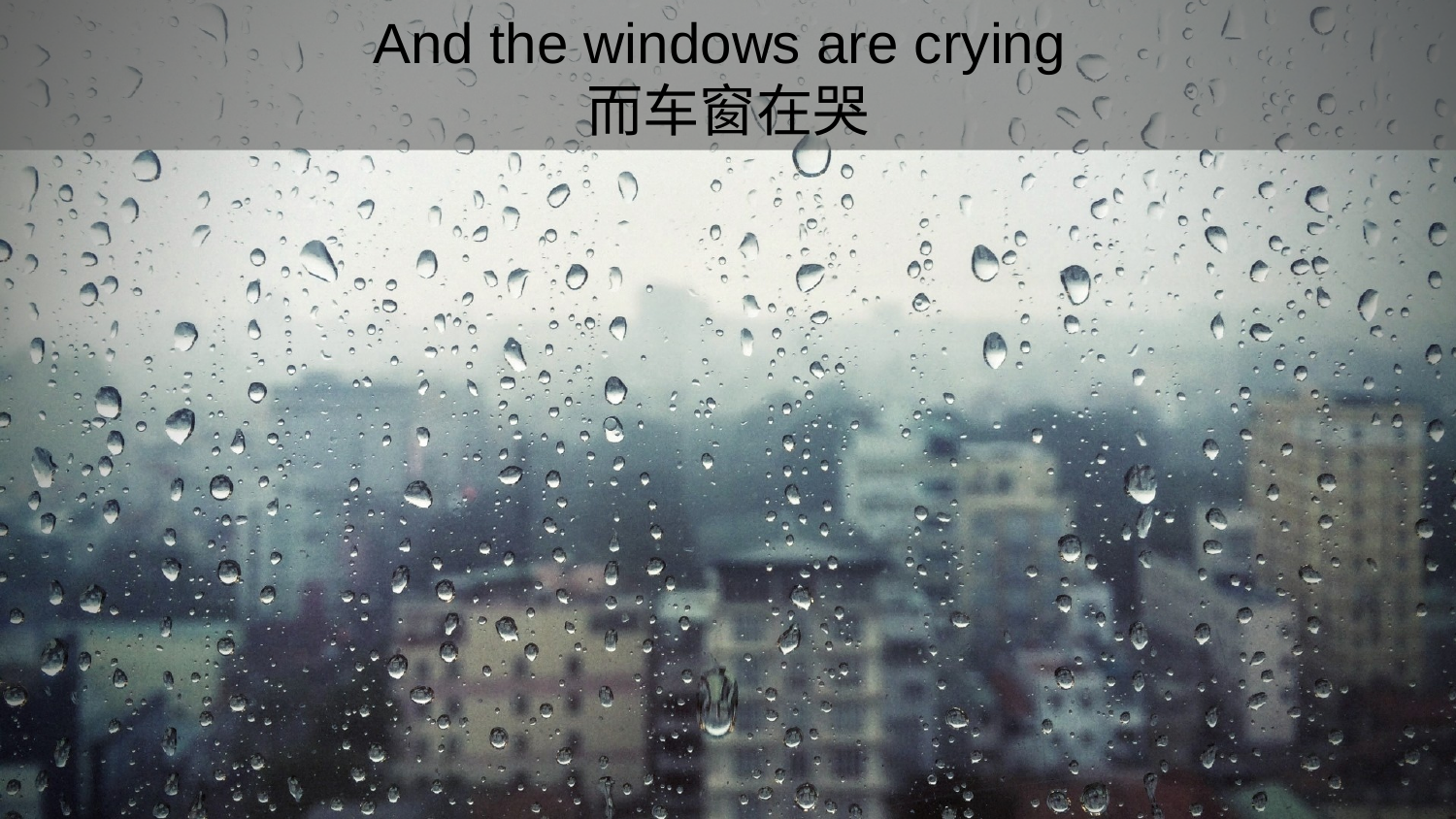

And the windows are crying
而车窗在哭
#